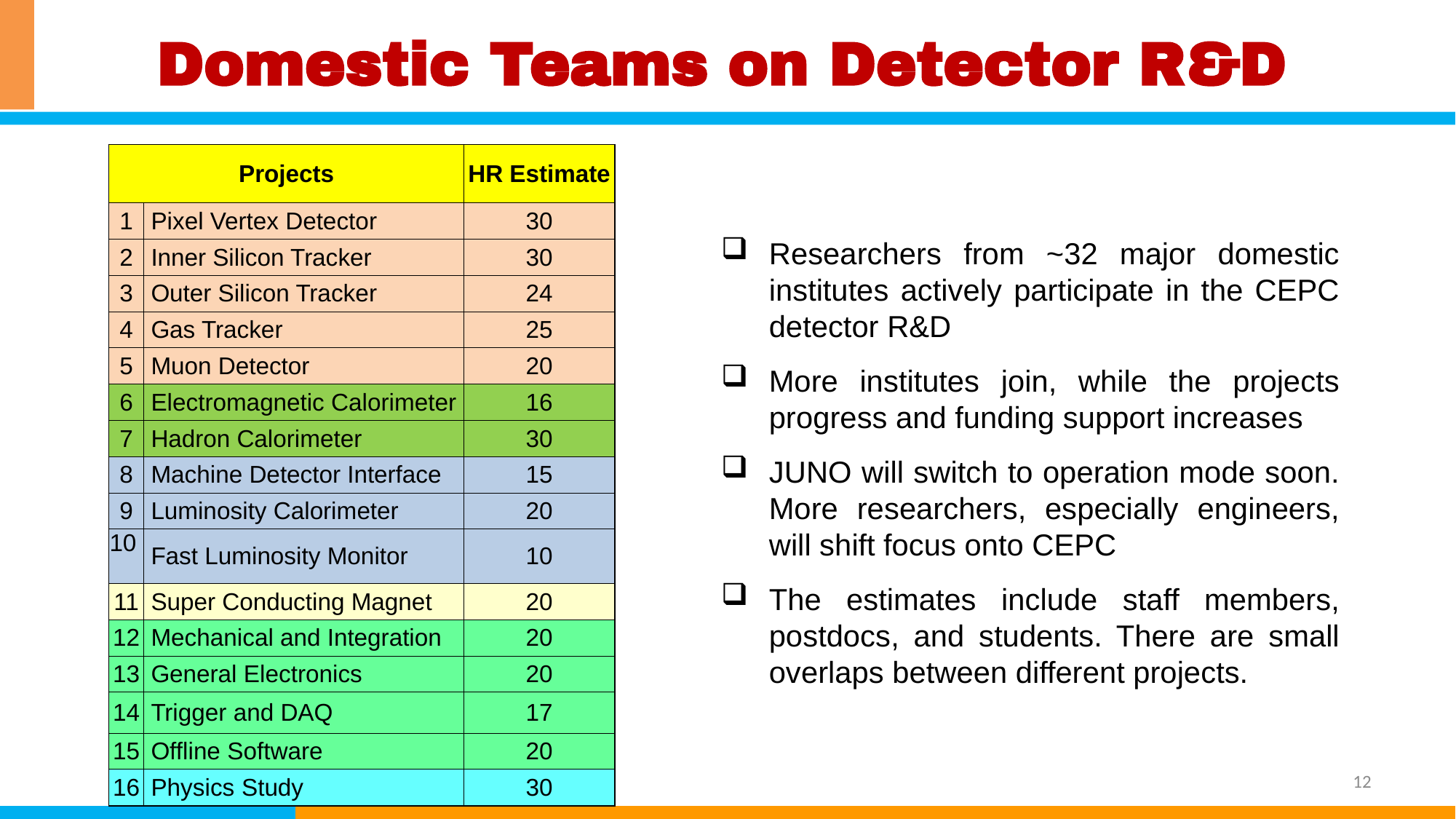

# Domestic Teams on Detector R&D
| Projects | 任务分工 | HR Estimate |
| --- | --- | --- |
| 1 | Pixel Vertex Detector | 30 |
| 2 | Inner Silicon Tracker | 30 |
| 3 | Outer Silicon Tracker | 24 |
| 4 | Gas Tracker | 25 |
| 5 | Muon Detector | 20 |
| 6 | Electromagnetic Calorimeter | 16 |
| 7 | Hadron Calorimeter | 30 |
| 8 | Machine Detector Interface | 15 |
| 9 | Luminosity Calorimeter | 20 |
| 10 | Fast Luminosity Monitor | 10 |
| 11 | Super Conducting Magnet | 20 |
| 12 | Mechanical and Integration | 20 |
| 13 | General Electronics | 20 |
| 14 | Trigger and DAQ | 17 |
| 15 | Offline Software | 20 |
| 16 | Physics Study | 30 |
Researchers from ~32 major domestic institutes actively participate in the CEPC detector R&D
More institutes join, while the projects progress and funding support increases
JUNO will switch to operation mode soon. More researchers, especially engineers, will shift focus onto CEPC
The estimates include staff members, postdocs, and students. There are small overlaps between different projects.
12